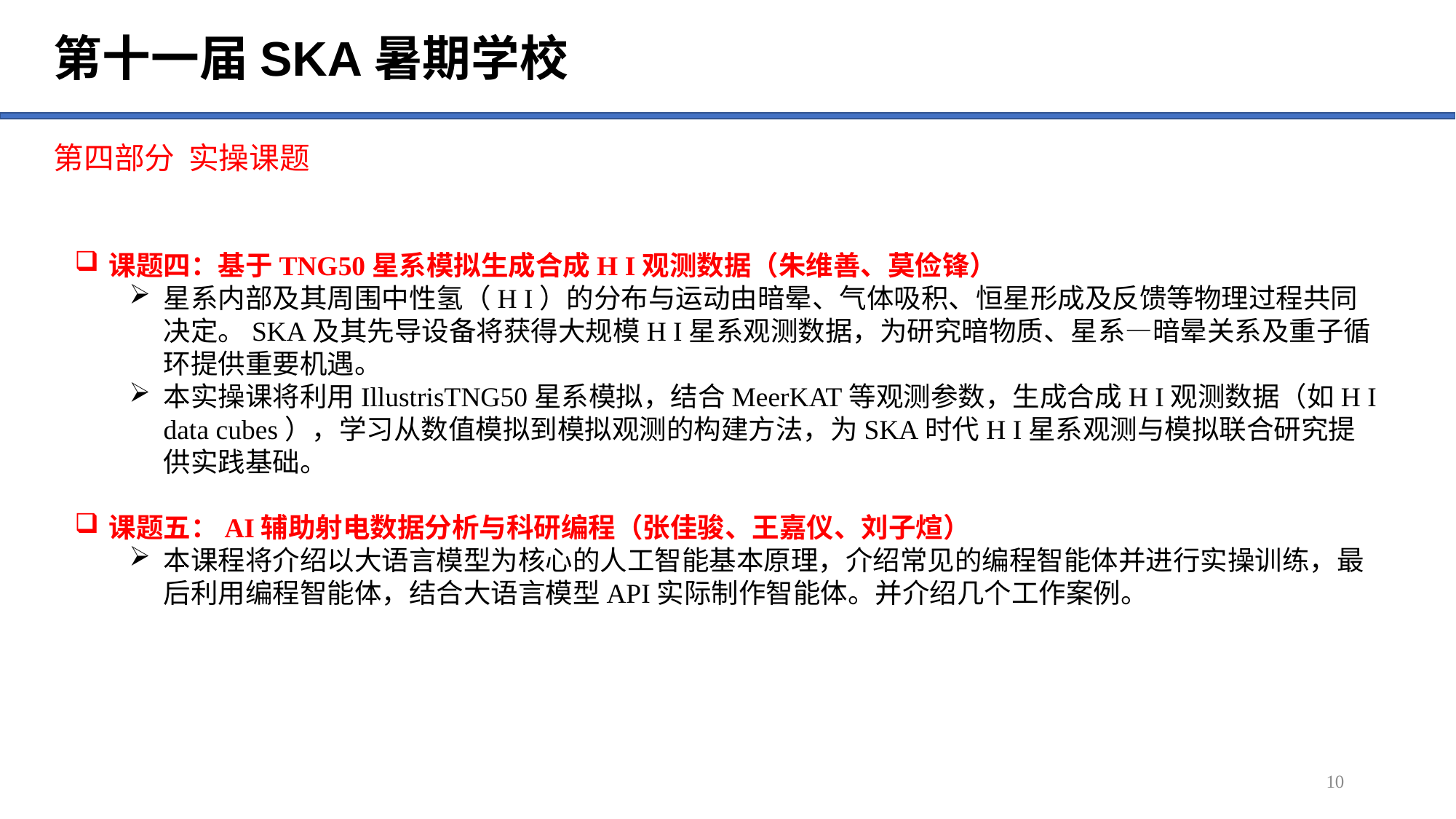

# 第十一届SKA暑期学校

第四部分  实操课题
课题四：基于TNG50星系模拟生成合成H I观测数据（朱维善、莫俭锋）
星系内部及其周围中性氢（H I）的分布与运动由暗晕、气体吸积、恒星形成及反馈等物理过程共同决定。SKA及其先导设备将获得大规模H I星系观测数据，为研究暗物质、星系—暗晕关系及重子循环提供重要机遇。
本实操课将利用IllustrisTNG50星系模拟，结合MeerKAT等观测参数，生成合成H I观测数据（如H I data cubes），学习从数值模拟到模拟观测的构建方法，为SKA时代H I星系观测与模拟联合研究提供实践基础。

课题五：AI辅助射电数据分析与科研编程（张佳骏、王嘉仪、刘子煊）
本课程将介绍以大语言模型为核心的人工智能基本原理，介绍常见的编程智能体并进行实操训练，最后利用编程智能体，结合大语言模型API实际制作智能体。并介绍几个工作案例。
10